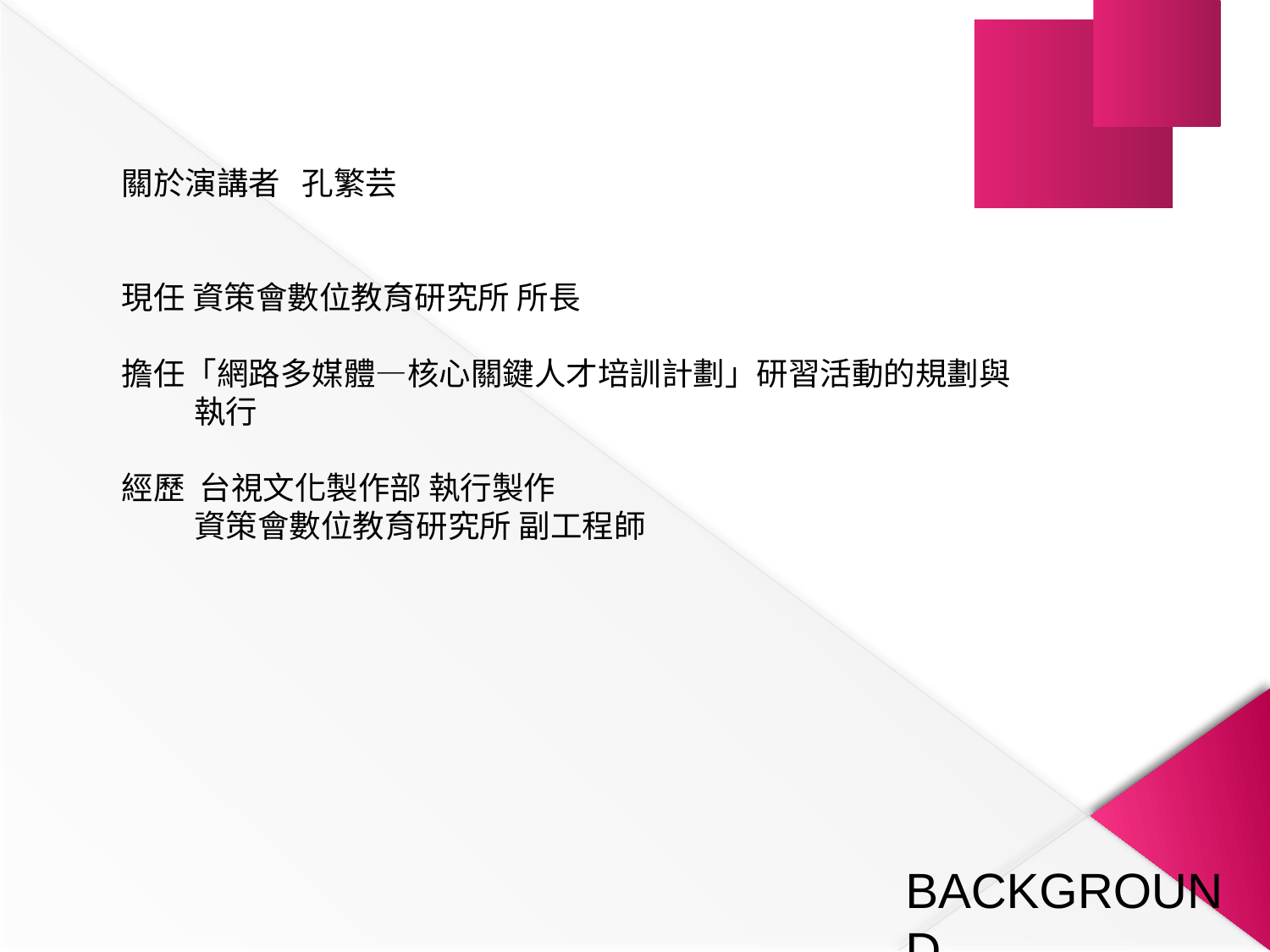

關於演講者   孔繁芸

現任 資策會數位教育研究所 所長

擔任「網路多媒體—核心關鍵人才培訓計劃」研習活動的規劃與
         執行

經歷  台視文化製作部 執行製作
         資策會數位教育研究所 副工程師

BACKGROUND